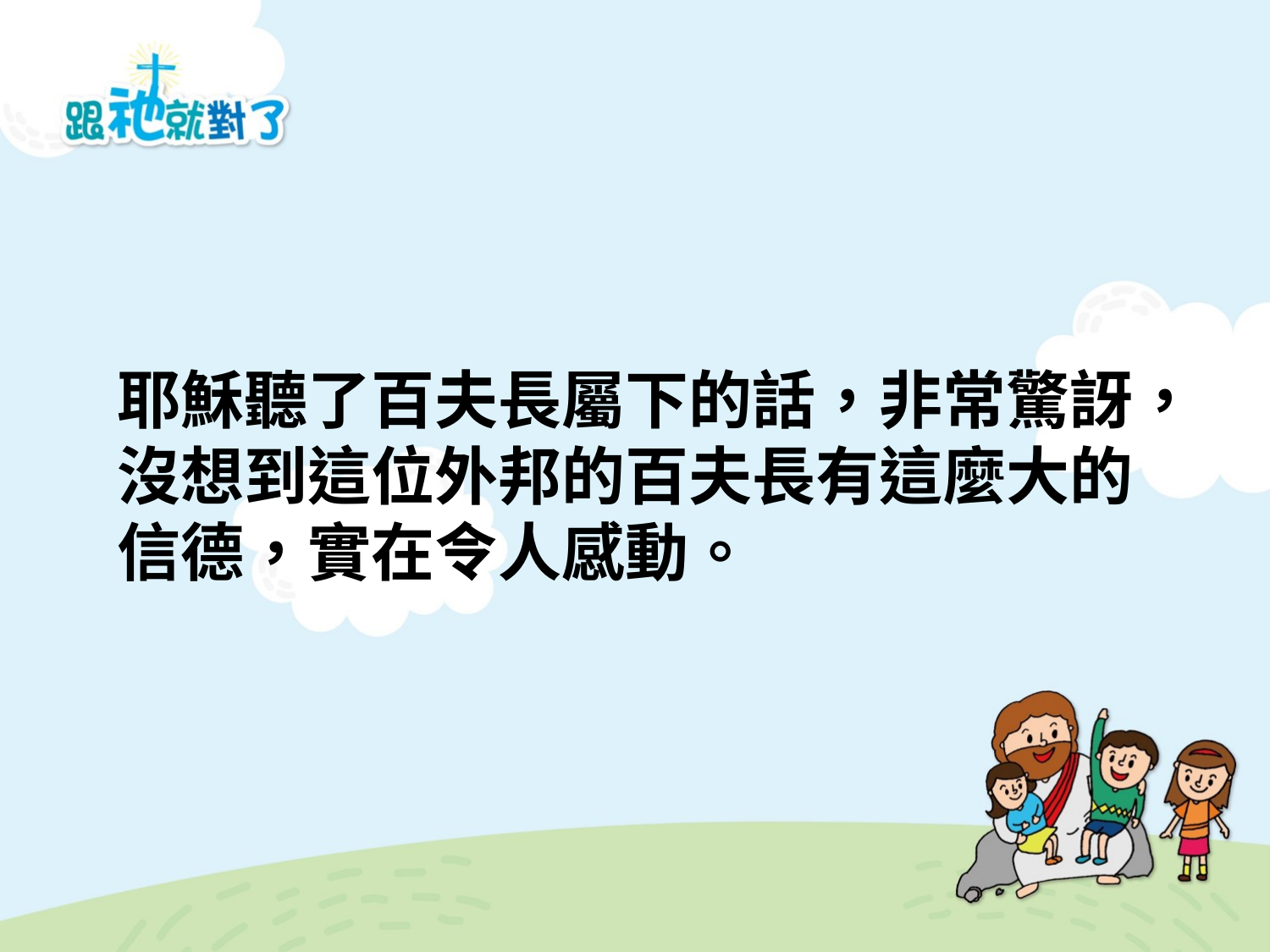

耶穌聽了百夫長屬下的話，非常驚訝，沒想到這位外邦的百夫長有這麼大的信德，實在令人感動。